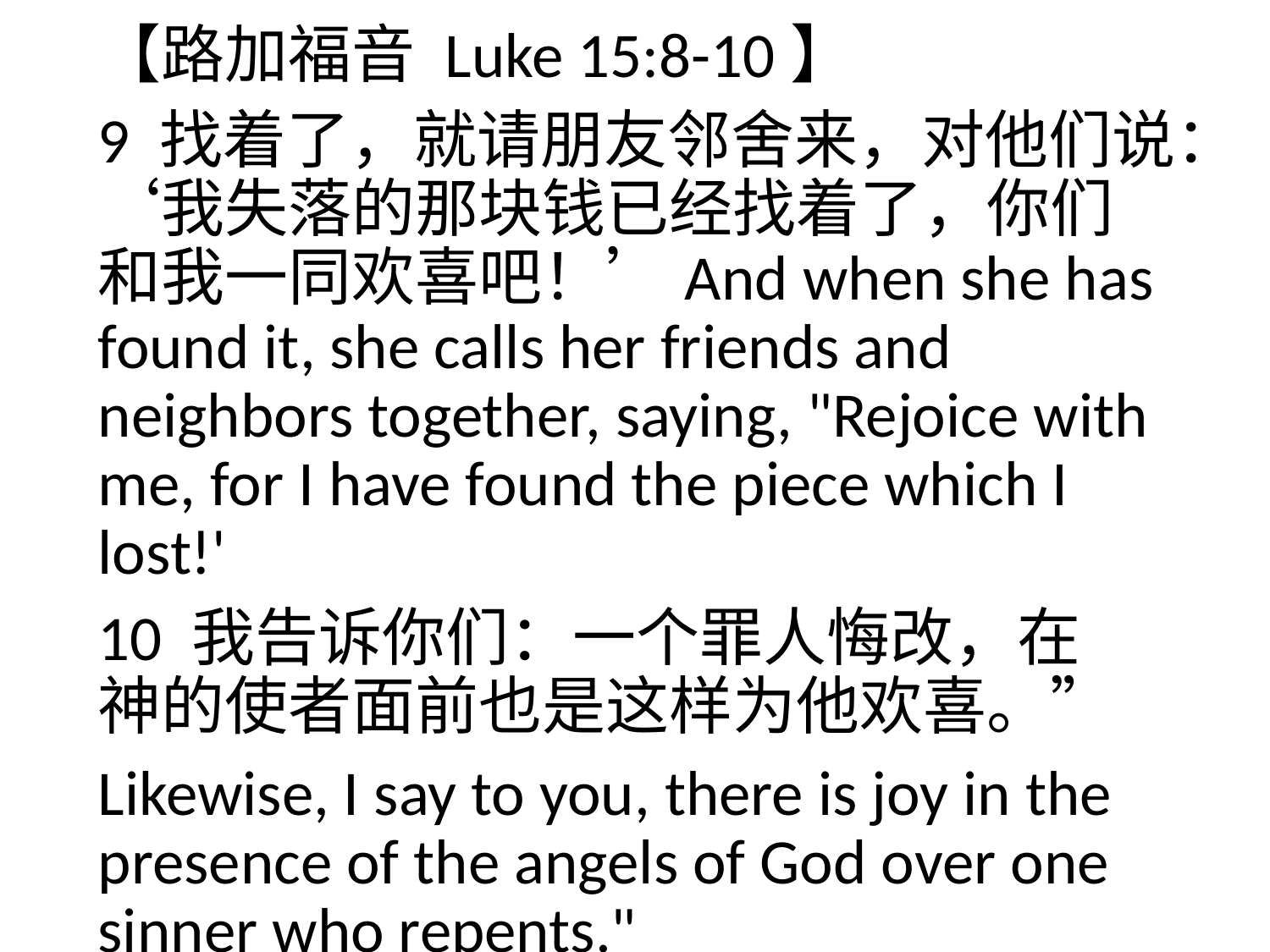

【路加福音 Luke 15:8-10】
9 找着了，就请朋友邻舍来，对他们说：‘我失落的那块钱已经找着了，你们和我一同欢喜吧！’And when she has found it, she calls her friends and neighbors together, saying, "Rejoice with me, for I have found the piece which I lost!'
10 我告诉你们：一个罪人悔改，在　神的使者面前也是这样为他欢喜。”
Likewise, I say to you, there is joy in the presence of the angels of God over one sinner who repents."